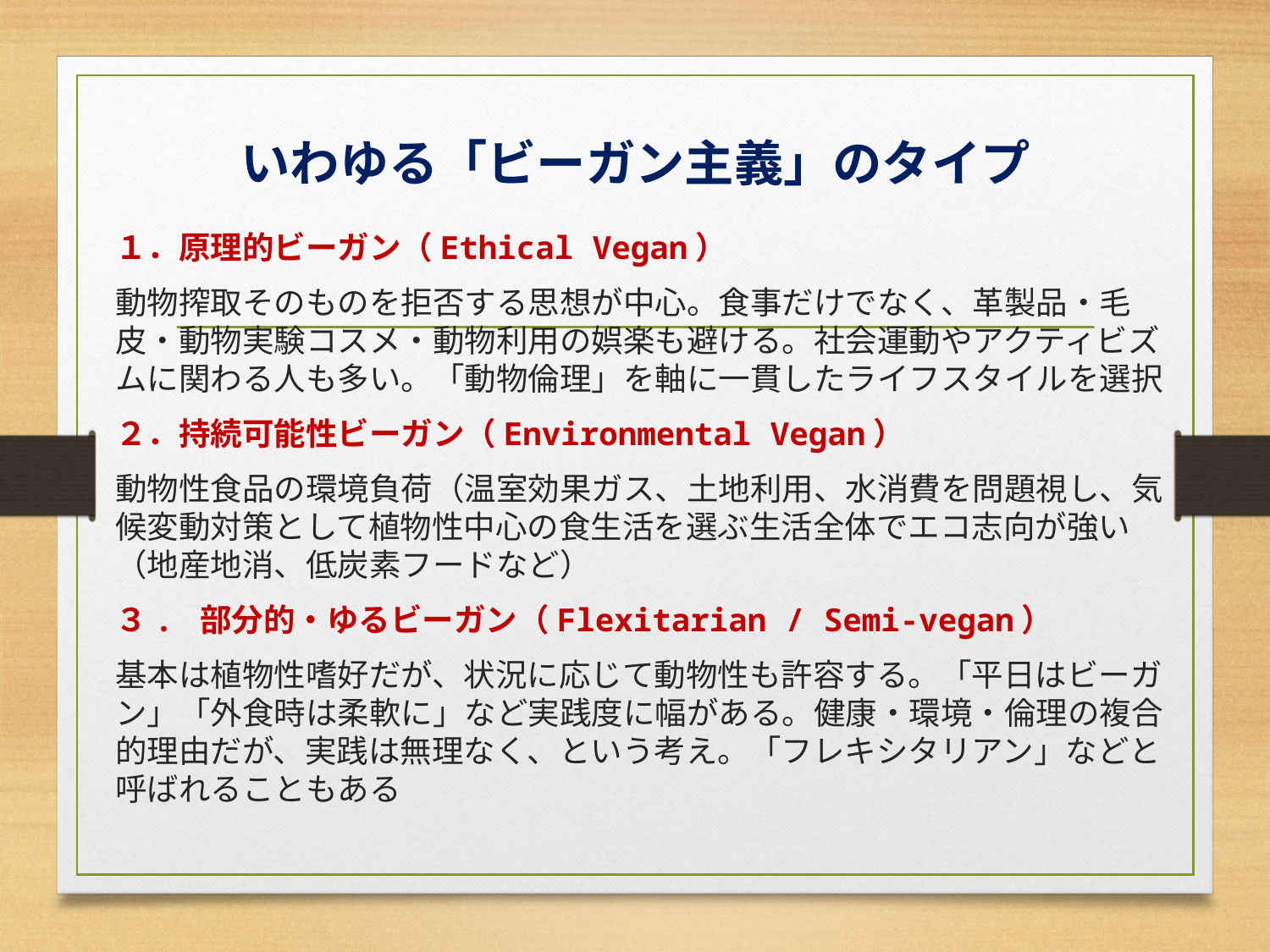

# いわゆる「ビーガン主義」のタイプ

１．原理的ビーガン（Ethical Vegan）
動物搾取そのものを拒否する思想が中心。食事だけでなく、革製品・毛皮・動物実験コスメ・動物利用の娯楽も避ける。社会運動やアクティビズムに関わる人も多い。「動物倫理」を軸に一貫したライフスタイルを選択
２．持続可能性ビーガン（Environmental Vegan）
動物性食品の環境負荷（温室効果ガス、土地利用、水消費を問題視し、気候変動対策として植物性中心の食生活を選ぶ生活全体でエコ志向が強い（地産地消、低炭素フードなど）
３. 部分的・ゆるビーガン（Flexitarian / Semi-vegan）
基本は植物性嗜好だが、状況に応じて動物性も許容する。「平日はビーガン」「外食時は柔軟に」など実践度に幅がある。健康・環境・倫理の複合的理由だが、実践は無理なく、という考え。「フレキシタリアン」などと呼ばれることもある